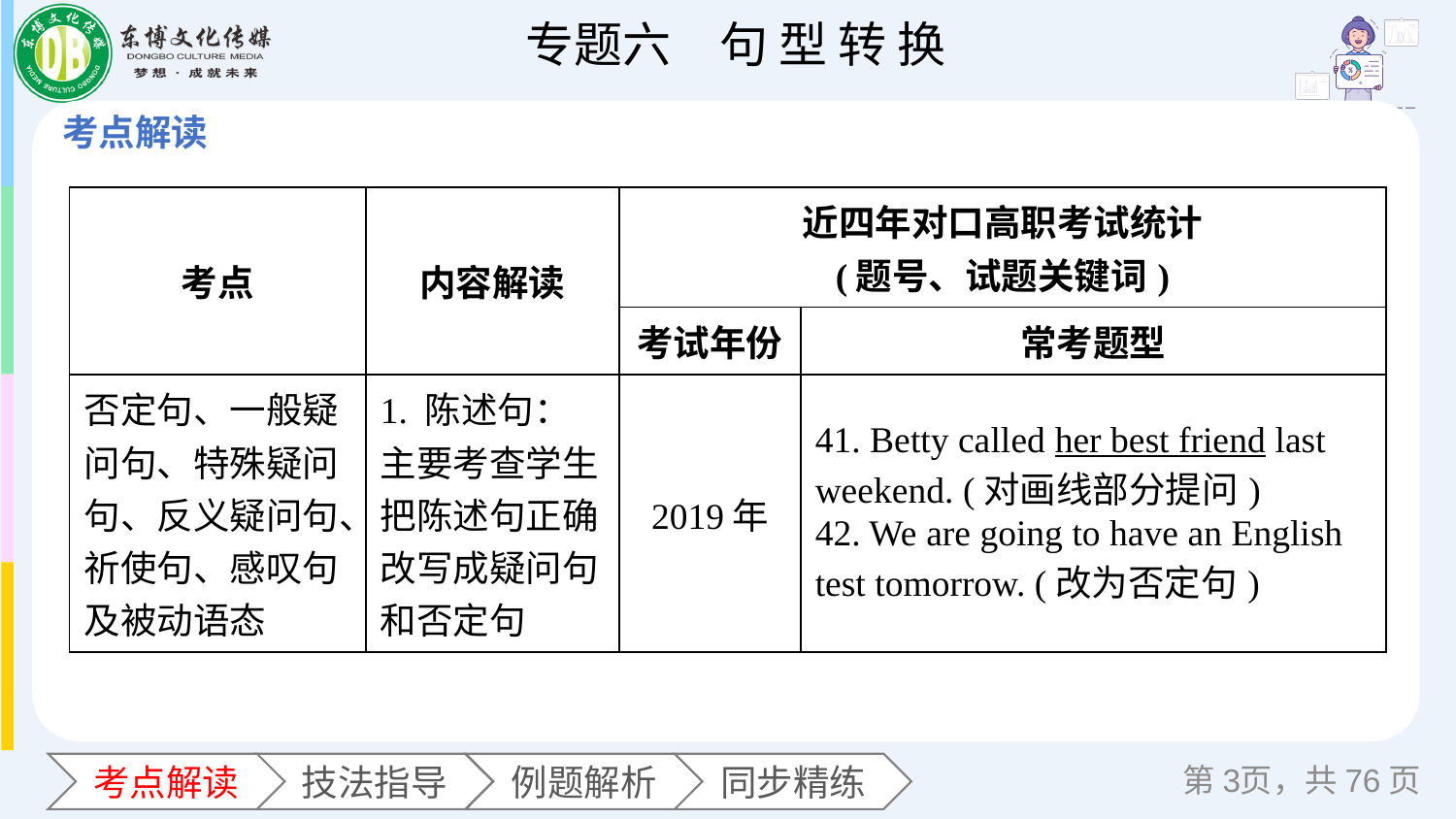

| 考点 | 内容解读 | 近四年对口高职考试统计 (题号、试题关键词) |  |
| --- | --- | --- | --- |
|  |  | 考试年份 | 常考题型 |
| 否定句、一般疑问句、特殊疑问句、反义疑问句、祈使句、感叹句及被动语态 | 1. 陈述句：主要考查学生把陈述句正确改写成疑问句和否定句 | 2019年 | 41. Betty called her best friend last weekend. (对画线部分提问) 42. We are going to have an English test tomorrow. (改为否定句) |
第3页，共76页